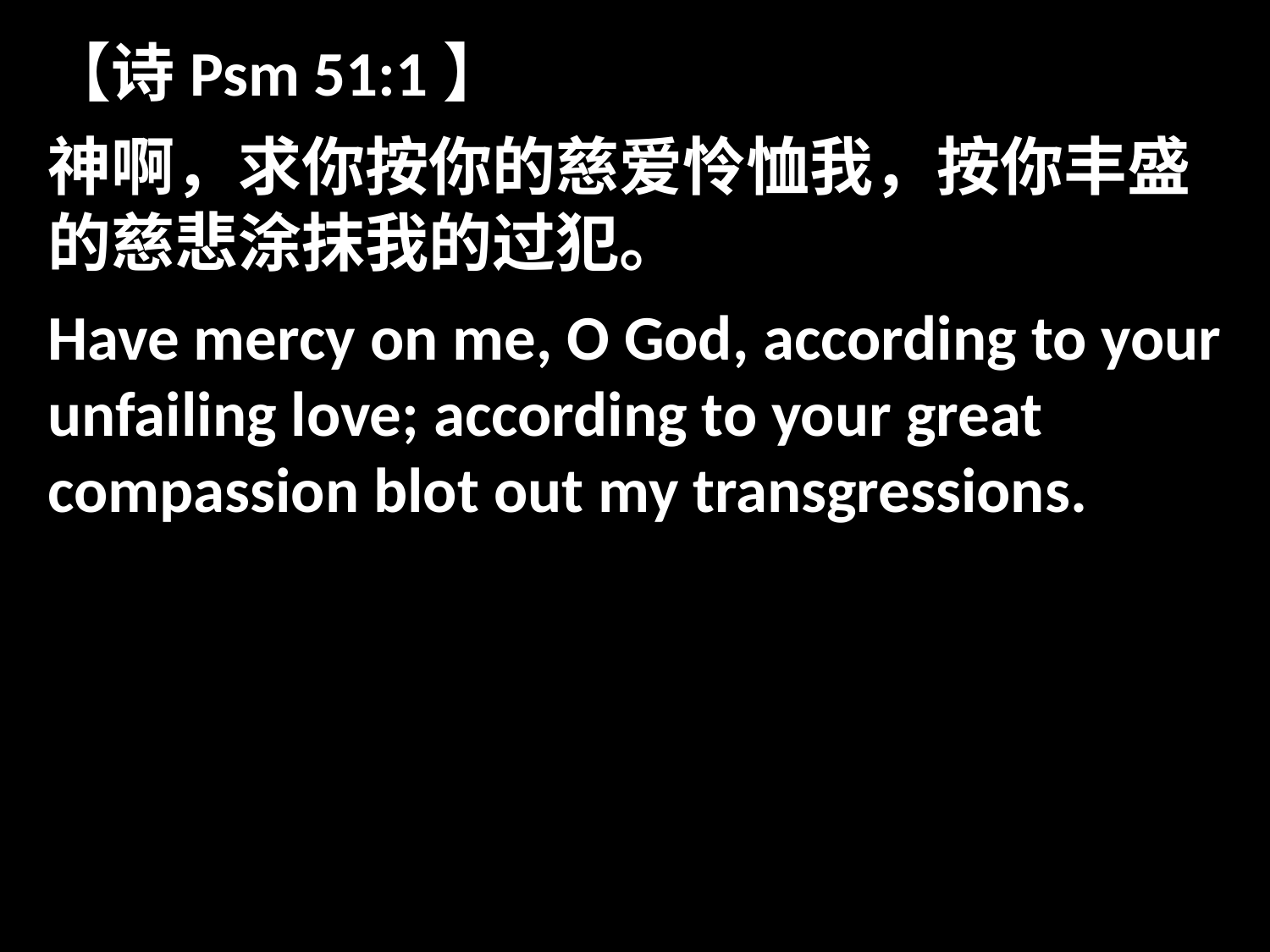

【诗Psm 51:1】
神啊，求你按你的慈爱怜恤我，按你丰盛的慈悲涂抹我的过犯。
Have mercy on me, O God, according to your unfailing love; according to your great compassion blot out my transgressions.